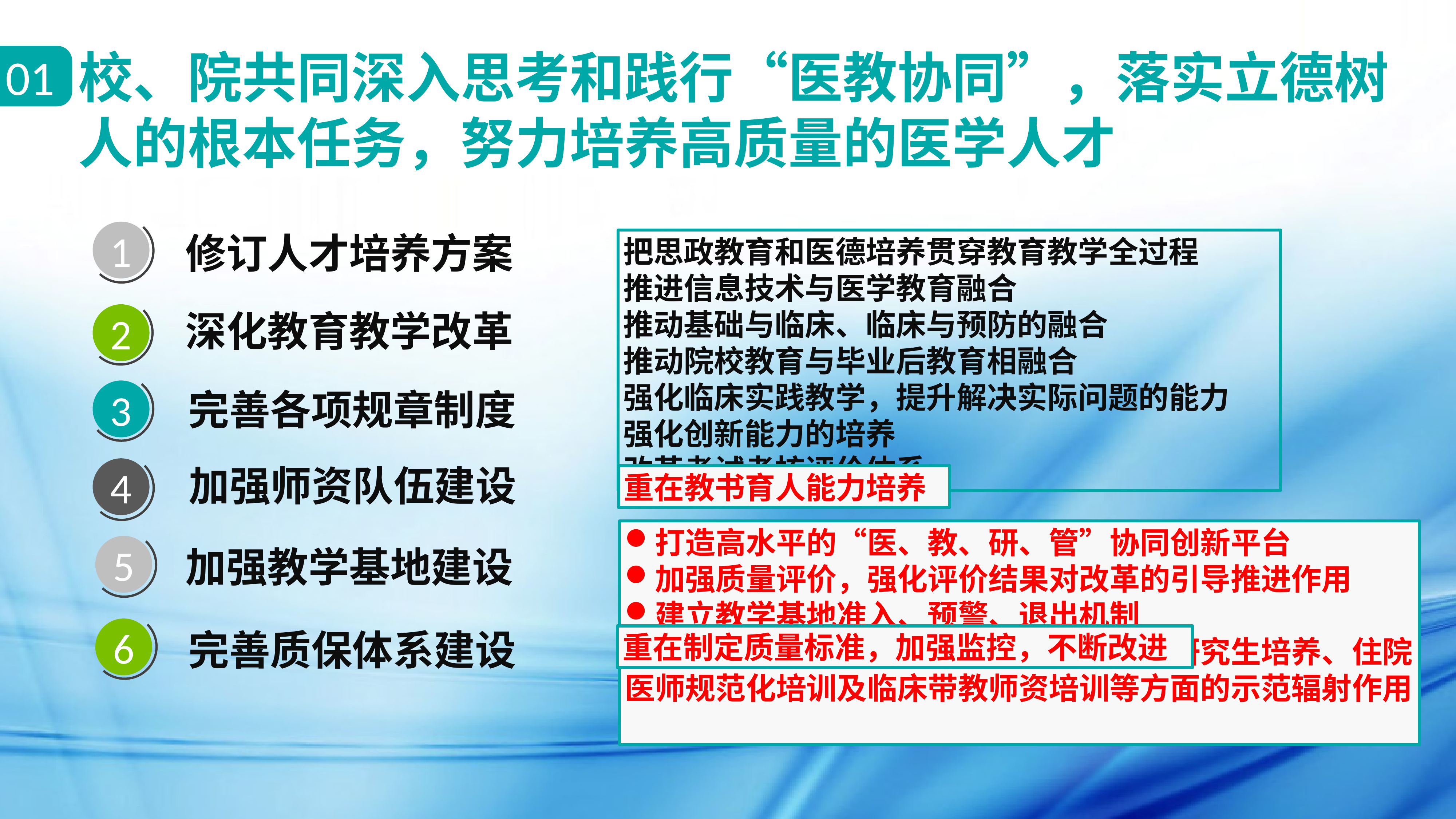

校、院共同深入思考和践行“医教协同”，落实立德树人的根本任务，努力培养高质量的医学人才
01

1
修订人才培养方案

把思政教育和医德培养贯穿教育教学全过程
推进信息技术与医学教育融合
推动基础与临床、临床与预防的融合
推动院校教育与毕业后教育相融合
强化临床实践教学，提升解决实际问题的能力
强化创新能力的培养
改革考试考核评价体系
深化教育教学改革

2

3
完善各项规章制度

加强师资队伍建设

4

重在教书育人能力培养
打造高水平的“医、教、研、管”协同创新平台
加强质量评价，强化评价结果对改革的引导推进作用
建立教学基地准入、预警、退出机制
要充分发挥附属医院在临床实践教学、研究生培养、住院医师规范化培训及临床带教师资培训等方面的示范辐射作用

5
加强教学基地建设

6
完善质保体系建设

重在制定质量标准，加强监控，不断改进